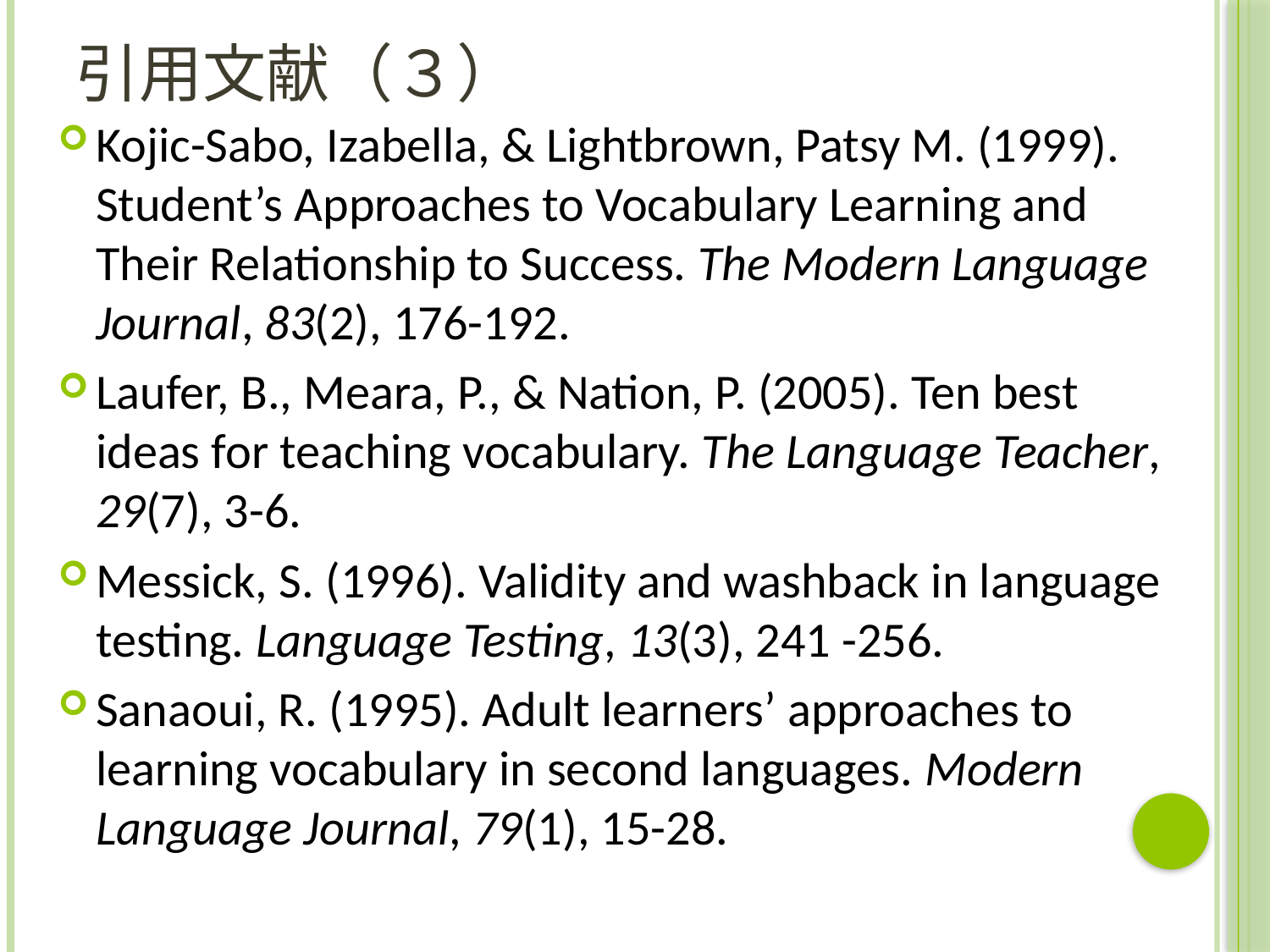

# 引用文献（３）
Kojic-Sabo, Izabella, & Lightbrown, Patsy M. (1999). Student’s Approaches to Vocabulary Learning and Their Relationship to Success. The Modern Language Journal, 83(2), 176-192.
Laufer, B., Meara, P., & Nation, P. (2005). Ten best ideas for teaching vocabulary. The Language Teacher, 29(7), 3-6.
Messick, S. (1996). Validity and washback in language testing. Language Testing, 13(3), 241 -256.
Sanaoui, R. (1995). Adult learners’ approaches to learning vocabulary in second languages. Modern Language Journal, 79(1), 15-28.